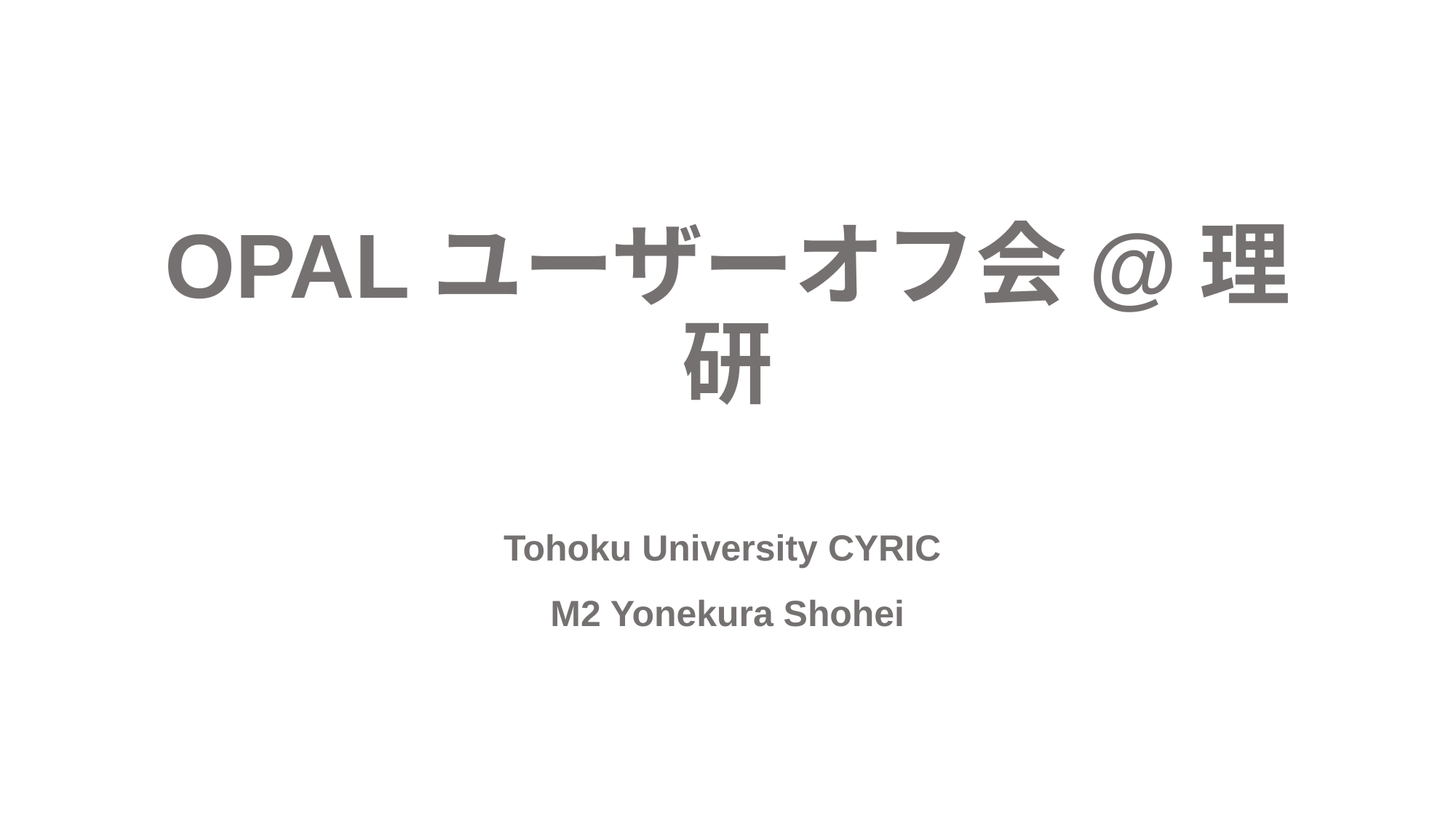

# OPALユーザーオフ会@理研
Tohoku University CYRIC
M2 Yonekura Shohei